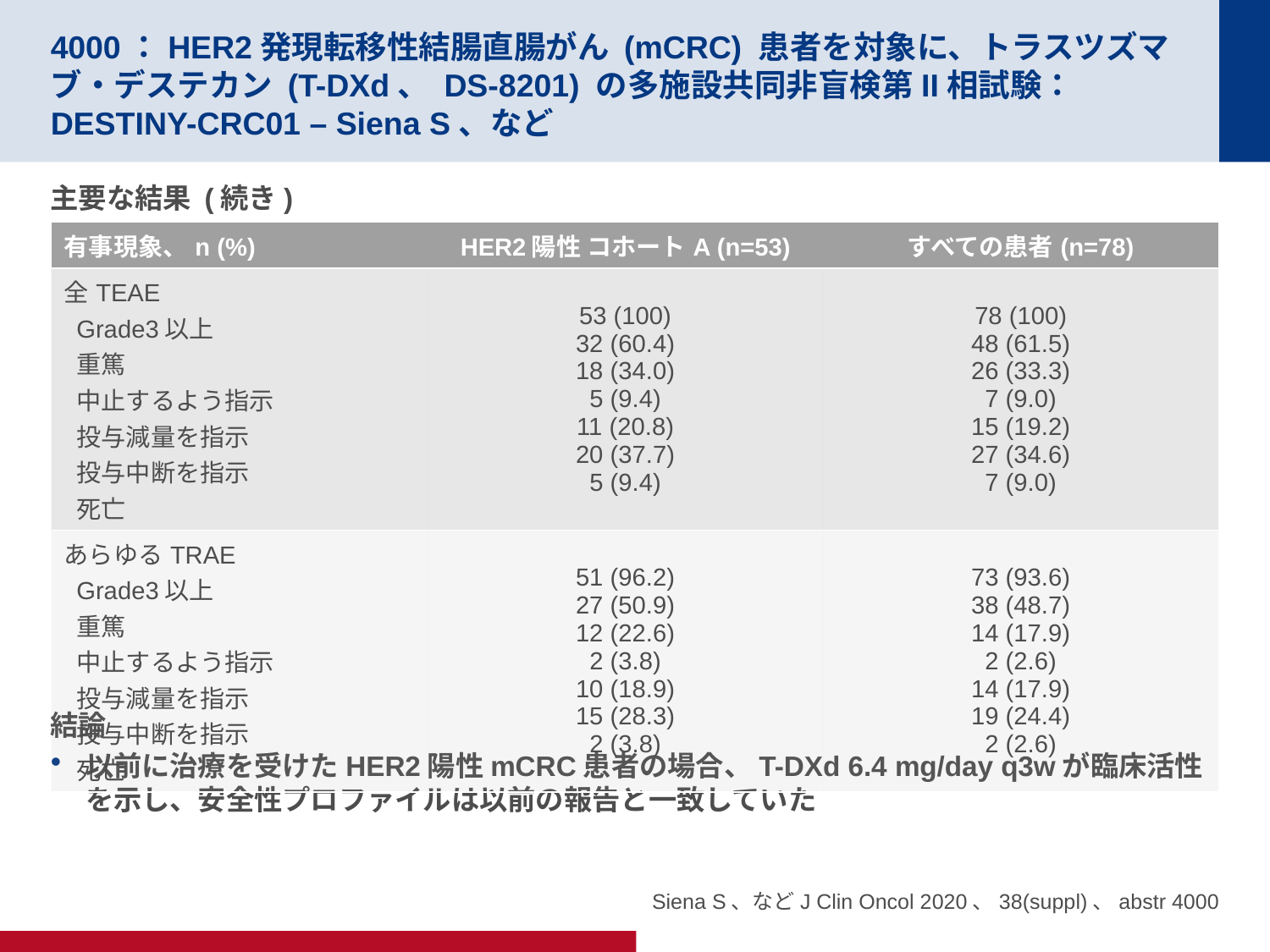

# 4000：HER2発現転移性結腸直腸がん (mCRC) 患者を対象に、トラスツズマブ・デステカン (T-DXd、 DS-8201) の多施設共同非盲検第II相試験： DESTINY-CRC01 – Siena S、など
主要な結果 (続き)
結論
以前に治療を受けたHER2陽性mCRC患者の場合、T-DXd 6.4 mg/day q3wが臨床活性を示し、安全性プロファイルは以前の報告と一致していた
| 有事現象、n (%) | HER2陽性 コホートA (n=53) | すべての患者(n=78) |
| --- | --- | --- |
| 全TEAE Grade3以上 重篤 中止するよう指示 投与減量を指示 投与中断を指示 死亡 | 53 (100) 32 (60.4) 18 (34.0) 5 (9.4) 11 (20.8) 20 (37.7) 5 (9.4) | 78 (100) 48 (61.5) 26 (33.3) 7 (9.0) 15 (19.2) 27 (34.6) 7 (9.0) |
| あらゆるTRAE Grade3以上 重篤 中止するよう指示 投与減量を指示 投与中断を指示 死亡 | 51 (96.2) 27 (50.9) 12 (22.6) 2 (3.8) 10 (18.9) 15 (28.3) 2 (3.8) | 73 (93.6) 38 (48.7) 14 (17.9) 2 (2.6) 14 (17.9) 19 (24.4) 2 (2.6) |
Siena S、などJ Clin Oncol 2020、38(suppl)、abstr 4000